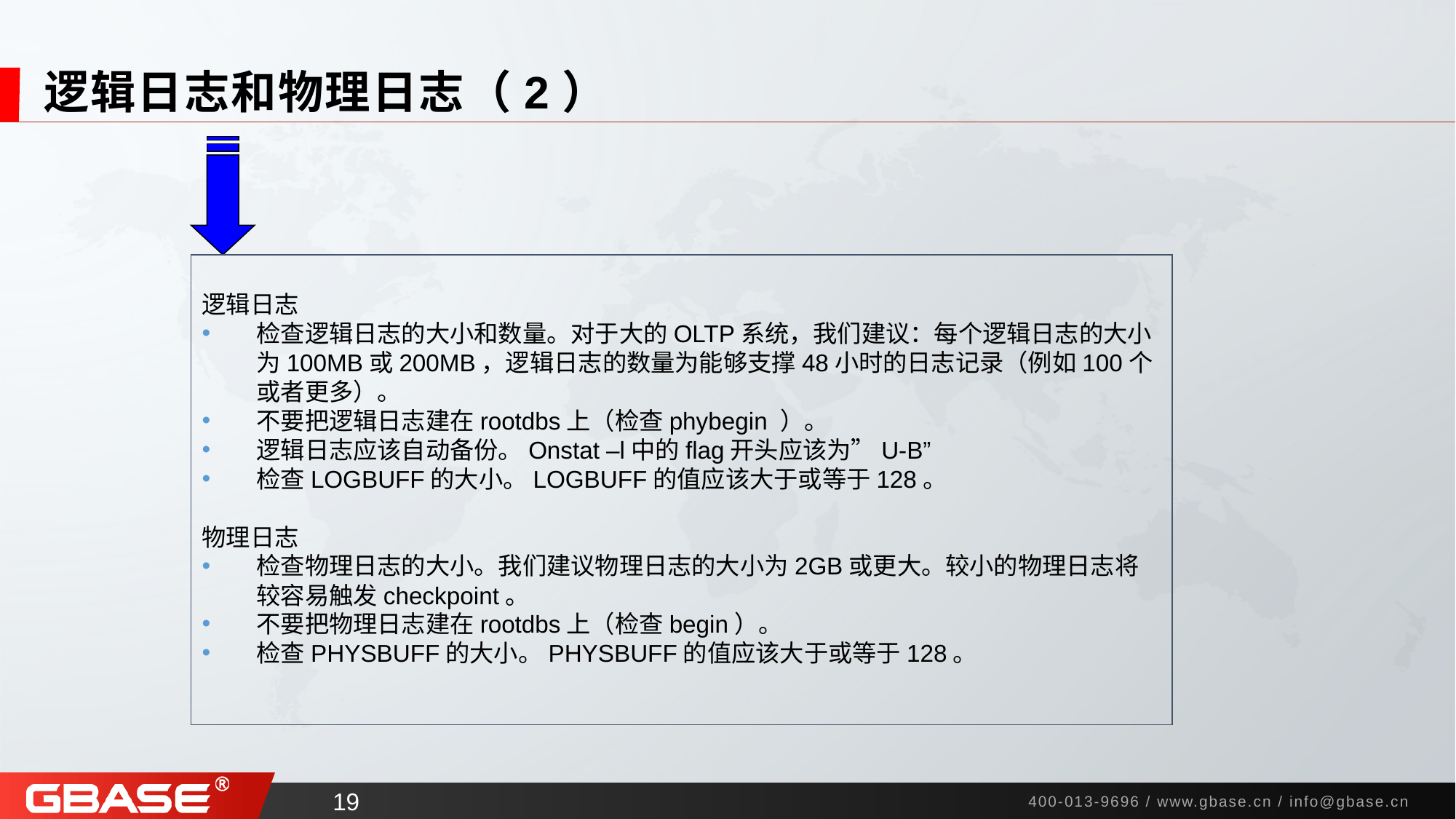

# 逻辑日志和物理日志（2）

逻辑日志
检查逻辑日志的大小和数量。对于大的OLTP系统，我们建议：每个逻辑日志的大小为100MB或200MB，逻辑日志的数量为能够支撑48小时的日志记录（例如100个或者更多）。
不要把逻辑日志建在rootdbs上（检查phybegin ）。
逻辑日志应该自动备份。Onstat –l中的flag开头应该为”U-B”
检查LOGBUFF的大小。LOGBUFF的值应该大于或等于128。

物理日志
检查物理日志的大小。我们建议物理日志的大小为2GB或更大。较小的物理日志将较容易触发checkpoint。
不要把物理日志建在rootdbs上（检查begin）。
检查PHYSBUFF的大小。PHYSBUFF的值应该大于或等于128。